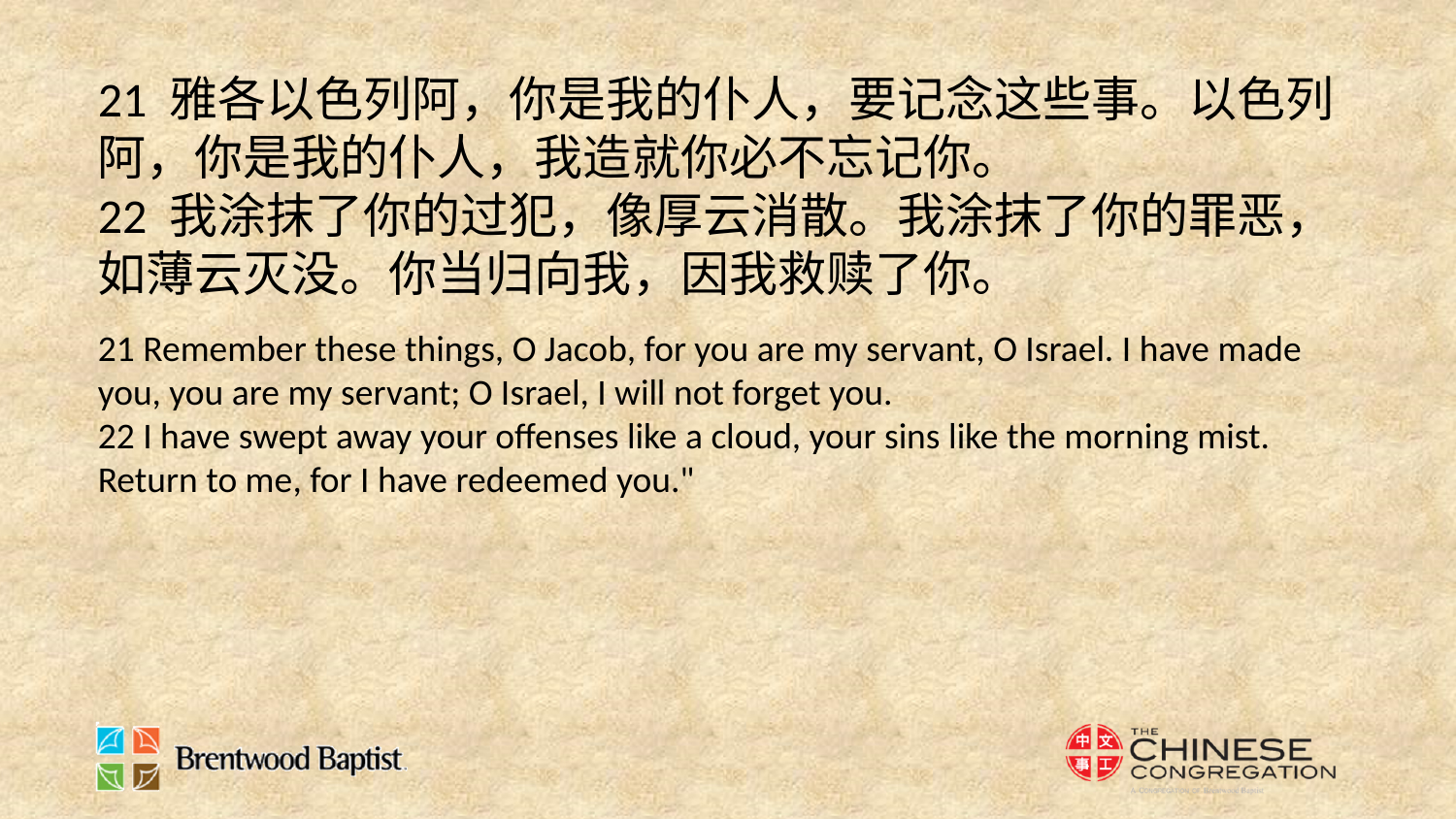

21 雅各以色列阿，你是我的仆人，要记念这些事。以色列阿，你是我的仆人，我造就你必不忘记你。
22 我涂抹了你的过犯，像厚云消散。我涂抹了你的罪恶，如薄云灭没。你当归向我，因我救赎了你。

21 Remember these things, O Jacob, for you are my servant, O Israel. I have made you, you are my servant; O Israel, I will not forget you.
22 I have swept away your offenses like a cloud, your sins like the morning mist. Return to me, for I have redeemed you."